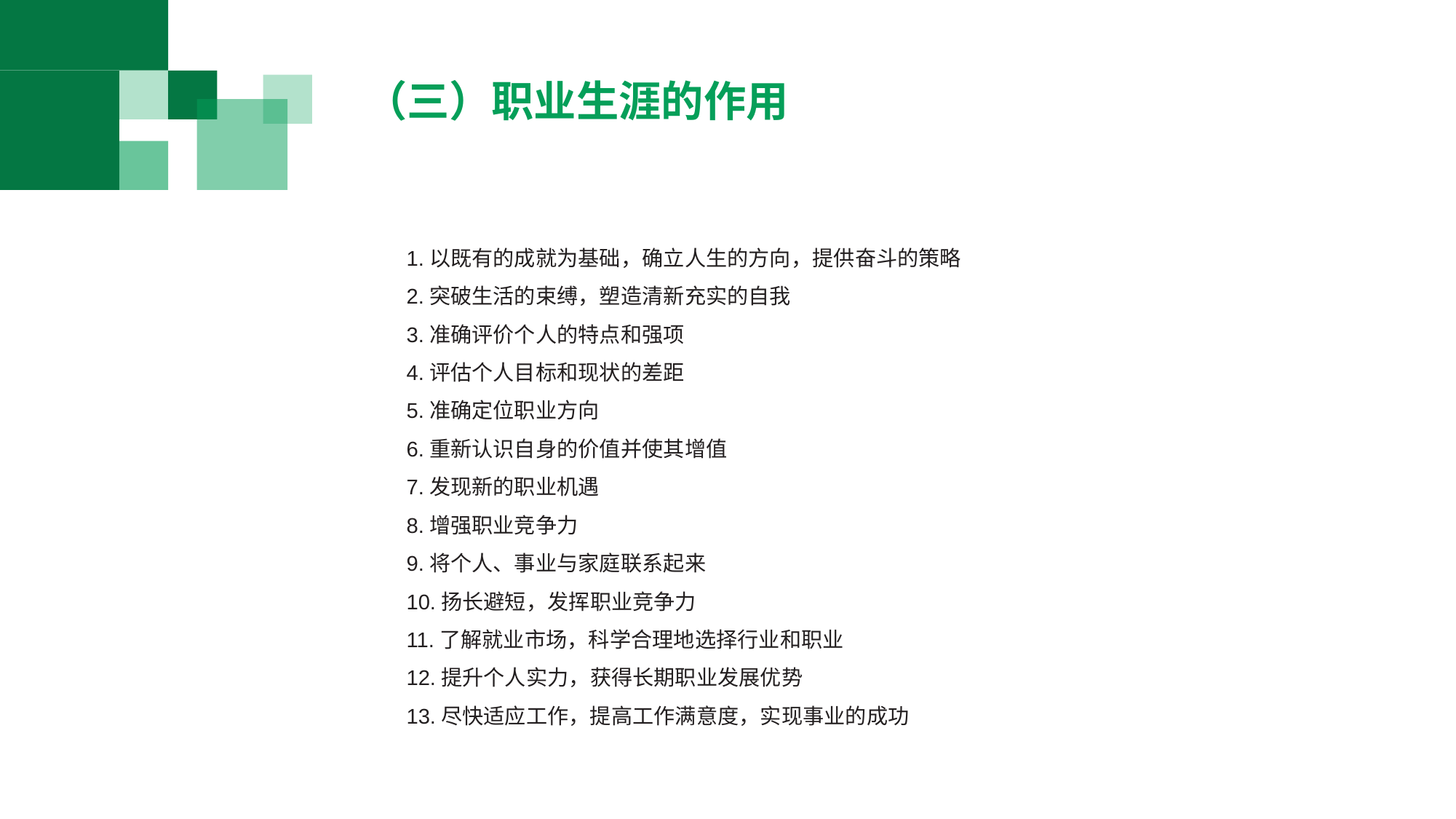

（三）职业生涯的作用

1.以既有的成就为基础，确立人生的方向，提供奋斗的策略
2.突破生活的束缚，塑造清新充实的自我
3.准确评价个人的特点和强项
4.评估个人目标和现状的差距
5.准确定位职业方向
6.重新认识自身的价值并使其增值
7.发现新的职业机遇
8.增强职业竞争力
9.将个人、事业与家庭联系起来
10.扬长避短，发挥职业竞争力
11.了解就业市场，科学合理地选择行业和职业
12.提升个人实力，获得长期职业发展优势
13.尽快适应工作，提高工作满意度，实现事业的成功